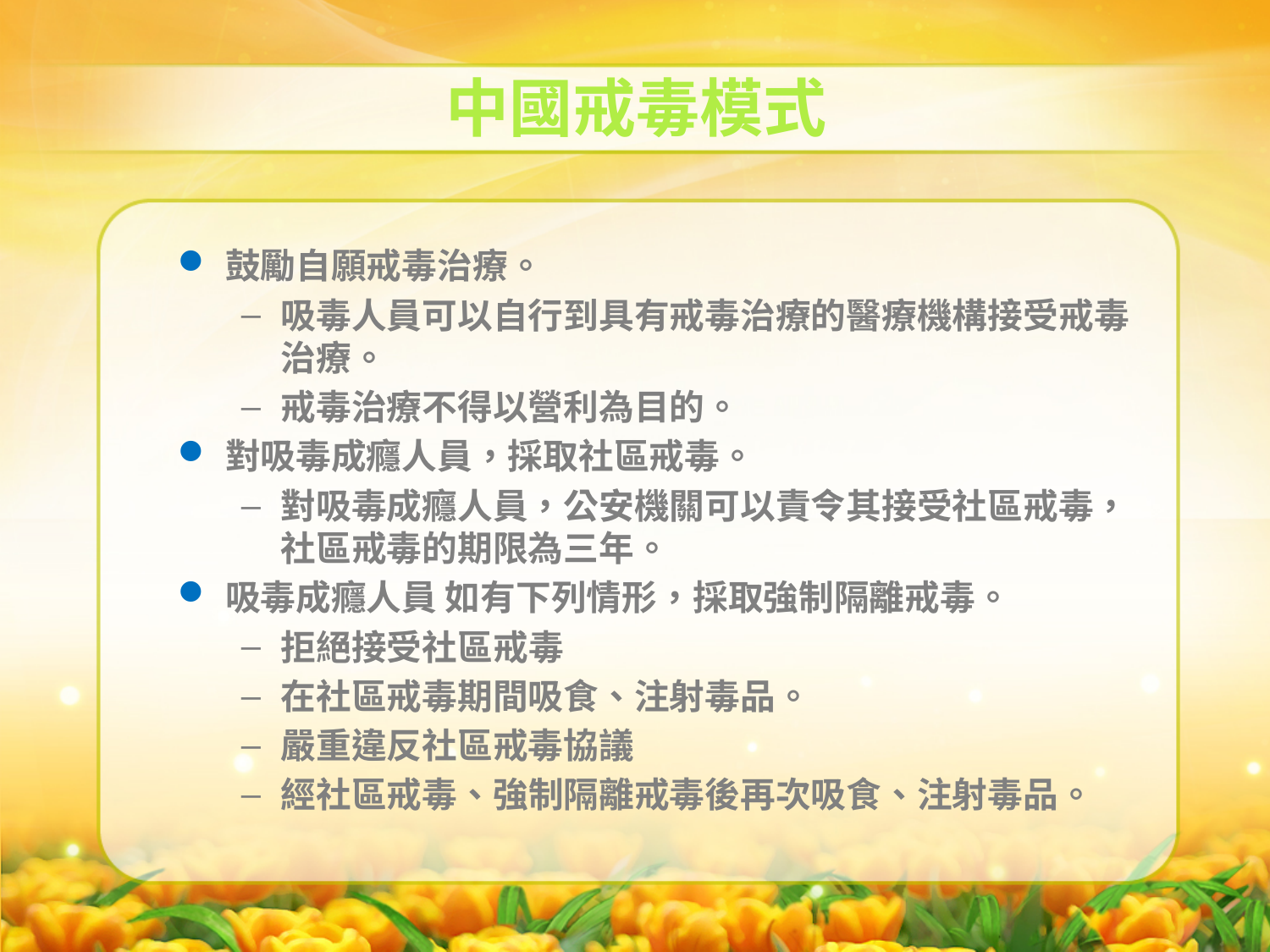

中國戒毒模式
鼓勵自願戒毒治療。
吸毒人員可以自行到具有戒毒治療的醫療機構接受戒毒治療。
戒毒治療不得以營利為目的。
對吸毒成癮人員，採取社區戒毒。
對吸毒成癮人員，公安機關可以責令其接受社區戒毒，社區戒毒的期限為三年。
吸毒成癮人員 如有下列情形，採取強制隔離戒毒。
拒絕接受社區戒毒
在社區戒毒期間吸食、注射毒品。
嚴重違反社區戒毒協議
經社區戒毒、強制隔離戒毒後再次吸食、注射毒品。